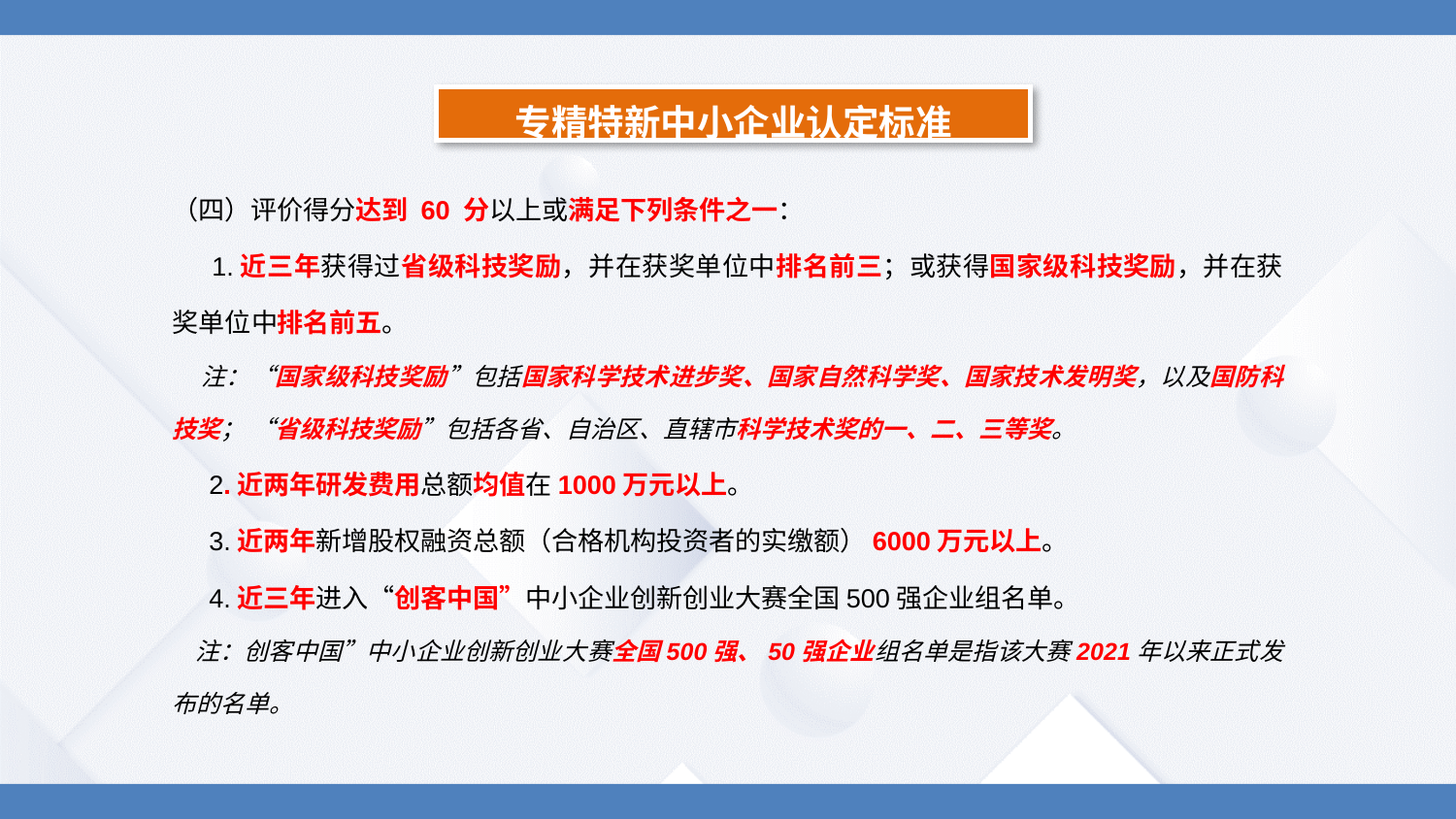

专精特新中小企业认定标准

（四）评价得分达到 60 分以上或满足下列条件之一：
     1.近三年获得过省级科技奖励，并在获奖单位中排名前三；或获得国家级科技奖励，并在获奖单位中排名前五。
    注：“国家级科技奖励”包括国家科学技术进步奖、国家自然科学奖、国家技术发明奖，以及国防科技奖； “省级科技奖励”包括各省、自治区、直辖市科学技术奖的一、二、三等奖。
     2.近两年研发费用总额均值在1000万元以上。
     3.近两年新增股权融资总额（合格机构投资者的实缴额）6000万元以上。
     4.近三年进入“创客中国”中小企业创新创业大赛全国500强企业组名单。
   注：创客中国”中小企业创新创业大赛全国500强、50强企业组名单是指该大赛2021年以来正式发布的名单。